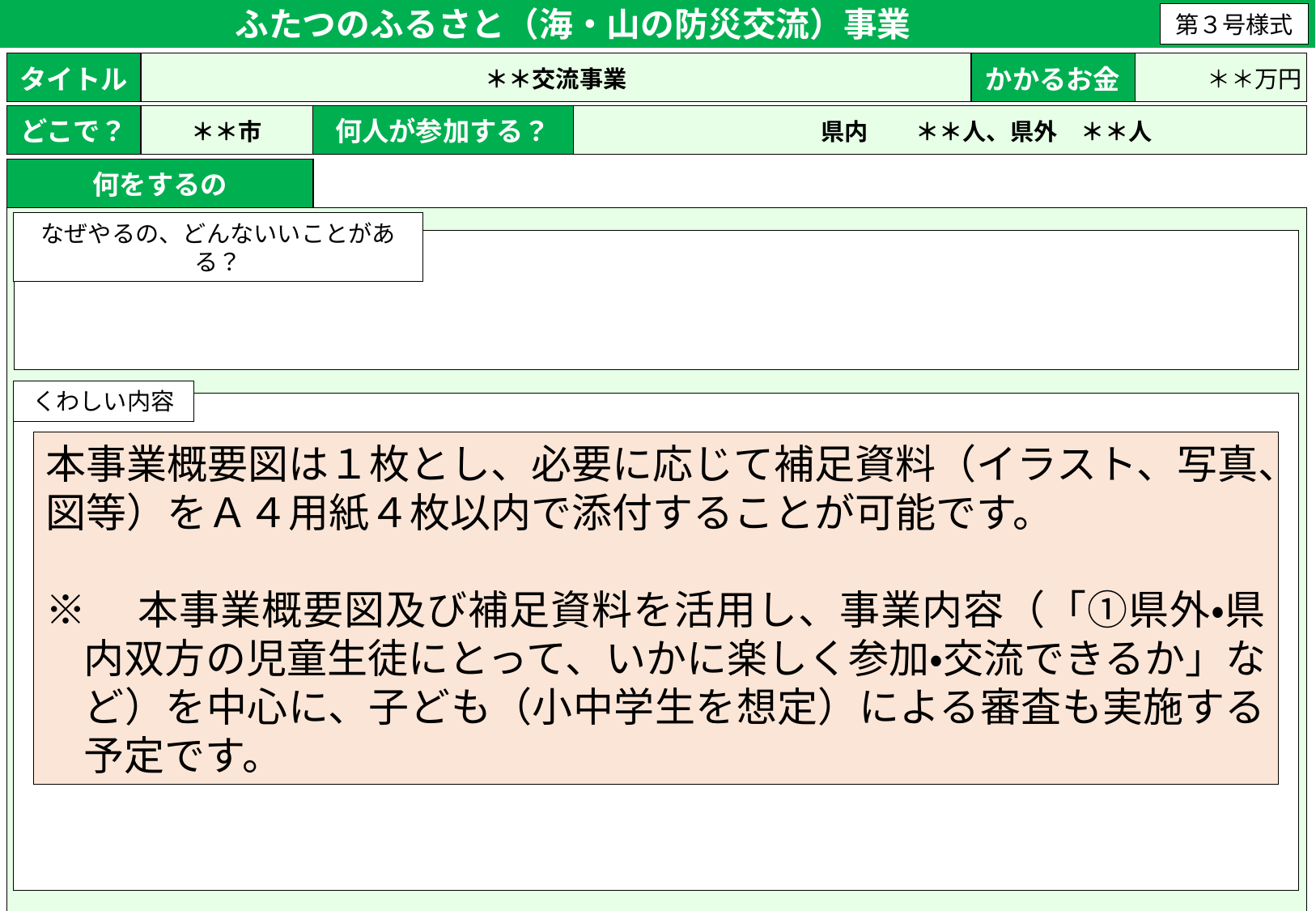

# ふたつのふるさと（海・山の防災交流）事業
第３号様式
| タイトル | ＊＊交流事業 | かかるお金 | ＊＊万円 |
| --- | --- | --- | --- |
| どこで？ | ＊＊市 | 何人が参加する？ | 県内　　＊＊人、県外　＊＊人 |
| --- | --- | --- | --- |
| 何をするの |  |
| --- | --- |
|  |  |
なぜやるの、どんないいことがある？

くわしい内容

本事業概要図は１枚とし、必要に応じて補足資料（イラスト、写真、図等）をＡ４用紙４枚以内で添付することが可能です。

※　本事業概要図及び補足資料を活用し、事業内容（「①県外・県内双方の児童生徒にとって、いかに楽しく参加・交流できるか」など）を中心に、子ども（小中学生を想定）による審査も実施する予定です。